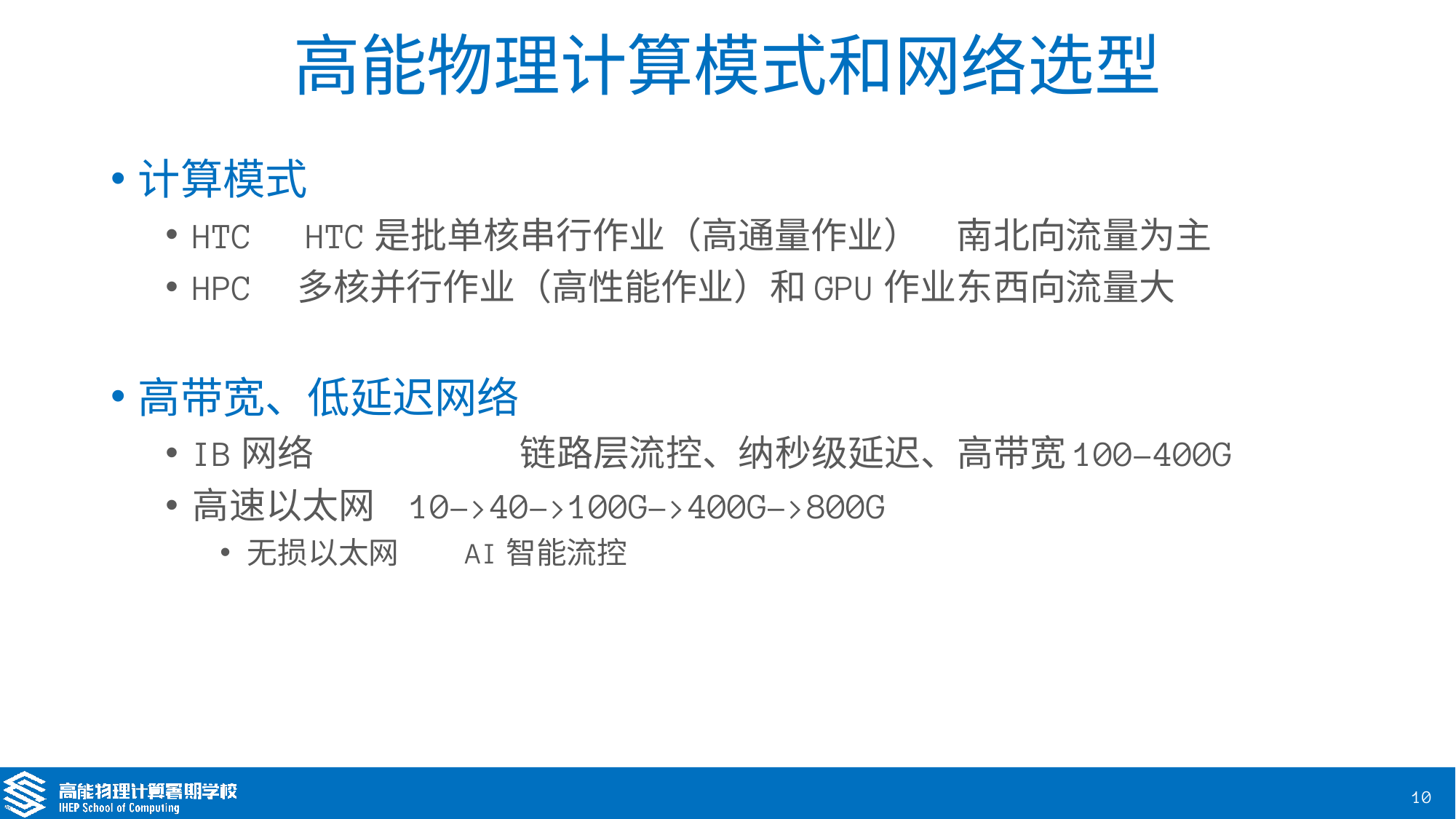

# 高能物理计算模式和网络选型
计算模式
HTC　HTC是批单核串行作业（高通量作业）	南北向流量为主
HPC　多核并行作业（高性能作业）和GPU作业	东西向流量大

高带宽、低延迟网络
IB网络		链路层流控、纳秒级延迟、高带宽100-400G
高速以太网	10->40->100G->400G->800G
无损以太网	AI智能流控

10